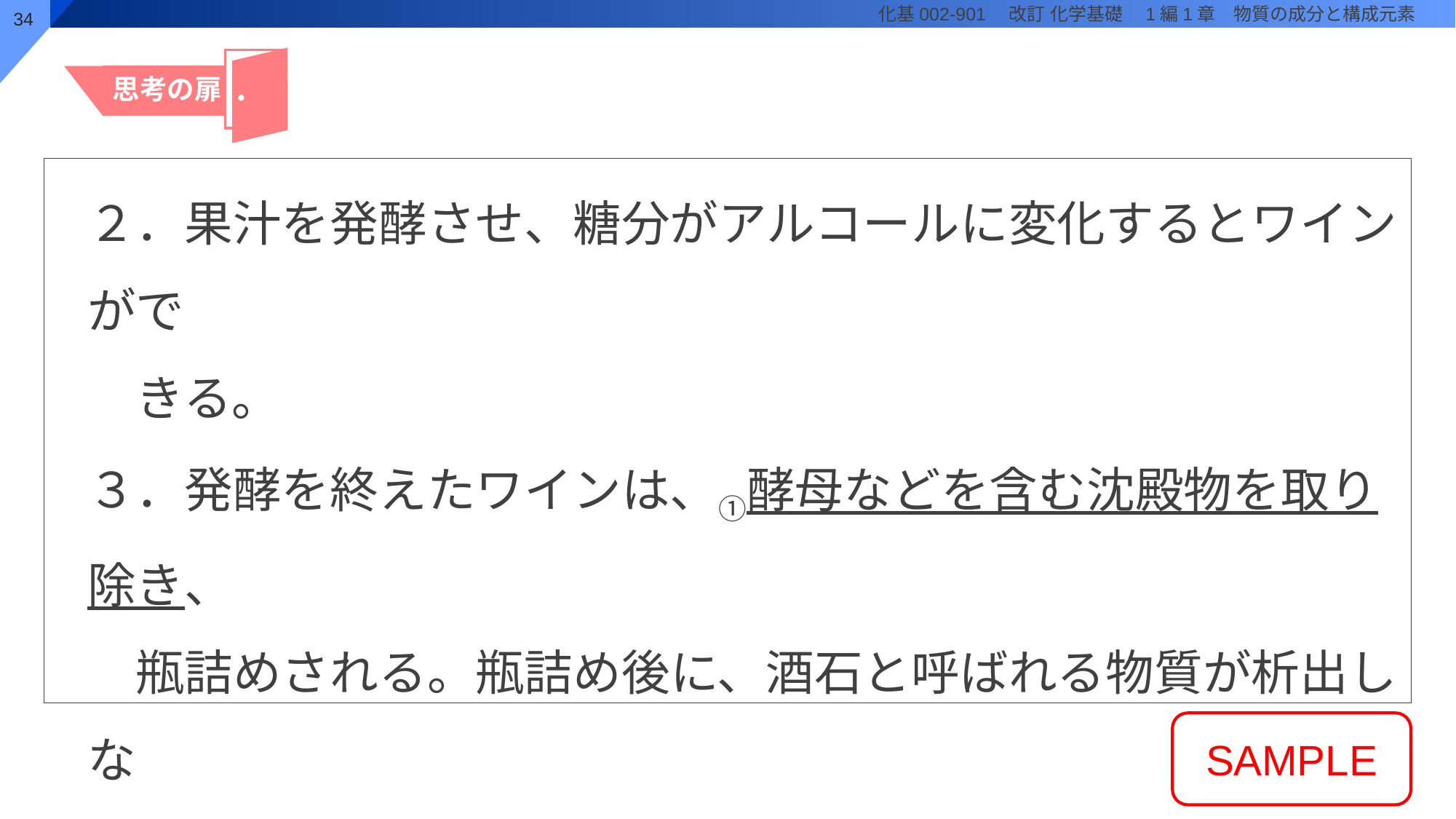

２．果汁を発酵させ、糖分がアルコールに変化するとワインがで
　きる。
３．発酵を終えたワインは、①酵母などを含む沈殿物を取り除き、
　瓶詰めされる。瓶詰め後に、酒石と呼ばれる物質が析出しな
　いよう、あらかじめ②ワインを冷却して酒石を析出させ、取り
　除く処理が行われることもある。
SAMPLE